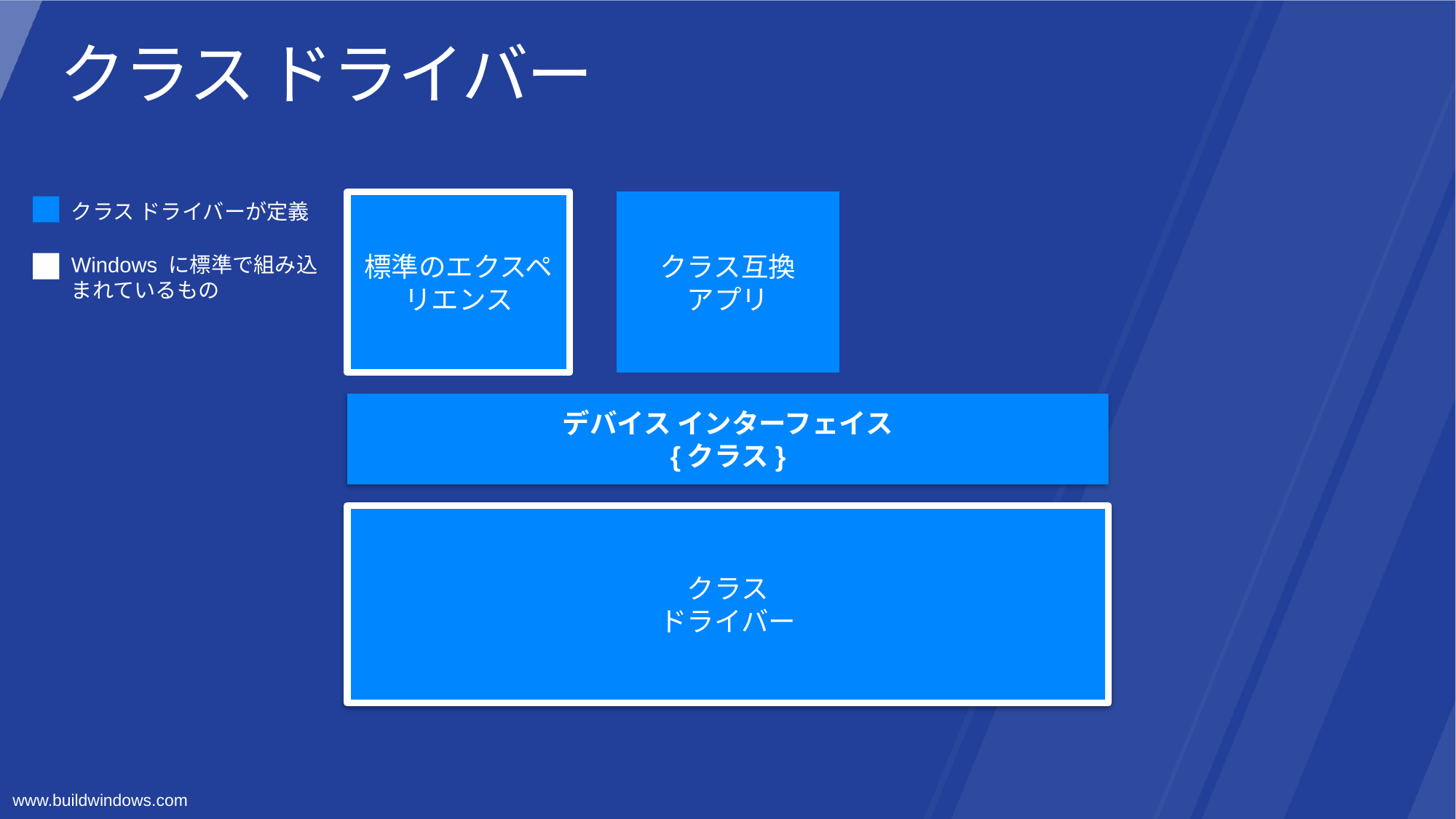

# クラス ドライバー
標準のエクスペリエンス
クラス互換
アプリ

クラス ドライバーが定義
Windows に標準で組み込まれているもの

デバイス インターフェイス
{クラス}
クラス
ドライバー